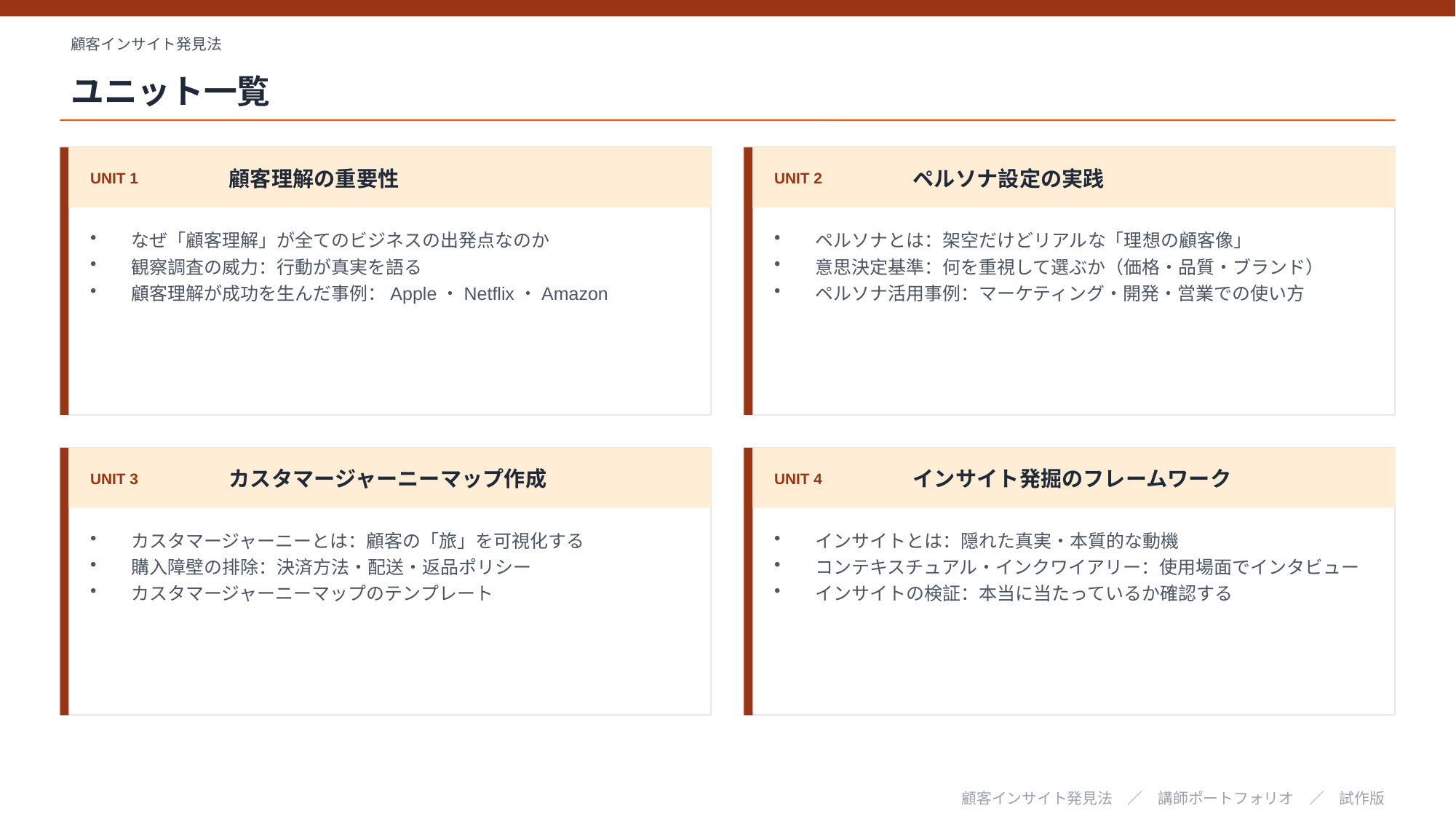

顧客インサイト発見法
ユニット一覧

UNIT 1
顧客理解の重要性
UNIT 2
ペルソナ設定の実践
なぜ「顧客理解」が全てのビジネスの出発点なのか
観察調査の威力：行動が真実を語る
顧客理解が成功を生んだ事例：Apple・Netflix・Amazon
ペルソナとは：架空だけどリアルな「理想の顧客像」
意思決定基準：何を重視して選ぶか（価格・品質・ブランド）
ペルソナ活用事例：マーケティング・開発・営業での使い方

UNIT 3
カスタマージャーニーマップ作成
UNIT 4
インサイト発掘のフレームワーク
カスタマージャーニーとは：顧客の「旅」を可視化する
購入障壁の排除：決済方法・配送・返品ポリシー
カスタマージャーニーマップのテンプレート
インサイトとは：隠れた真実・本質的な動機
コンテキスチュアル・インクワイアリー：使用場面でインタビュー
インサイトの検証：本当に当たっているか確認する
顧客インサイト発見法　／　講師ポートフォリオ　／　試作版